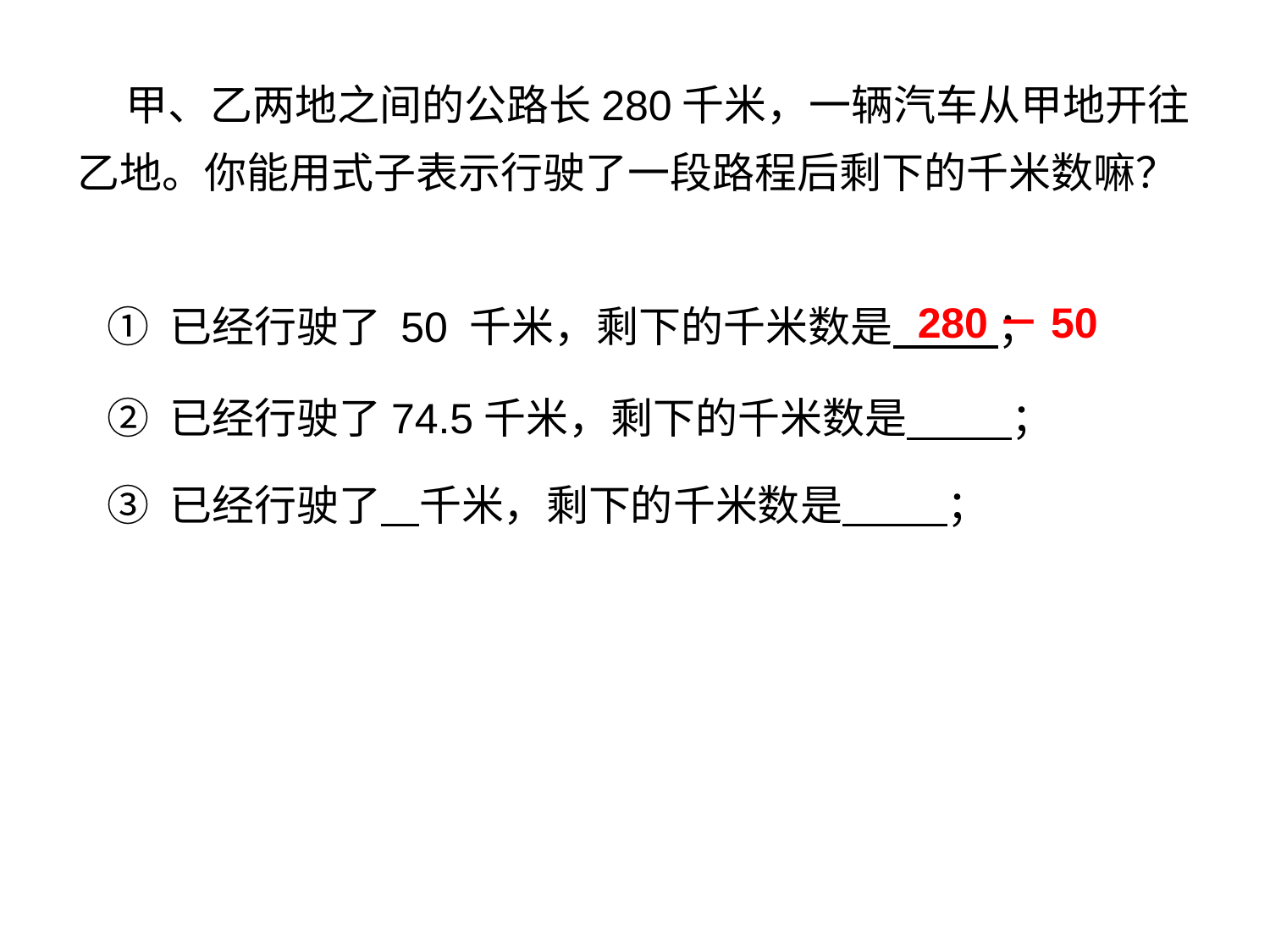

甲、乙两地之间的公路长280千米，一辆汽车从甲地开往乙地。你能用式子表示行驶了一段路程后剩下的千米数嘛？
280－50
① 已经行驶了 50 千米，剩下的千米数是           ；
② 已经行驶了74.5千米，剩下的千米数是           ；
③ 已经行驶了    千米，剩下的千米数是           ；